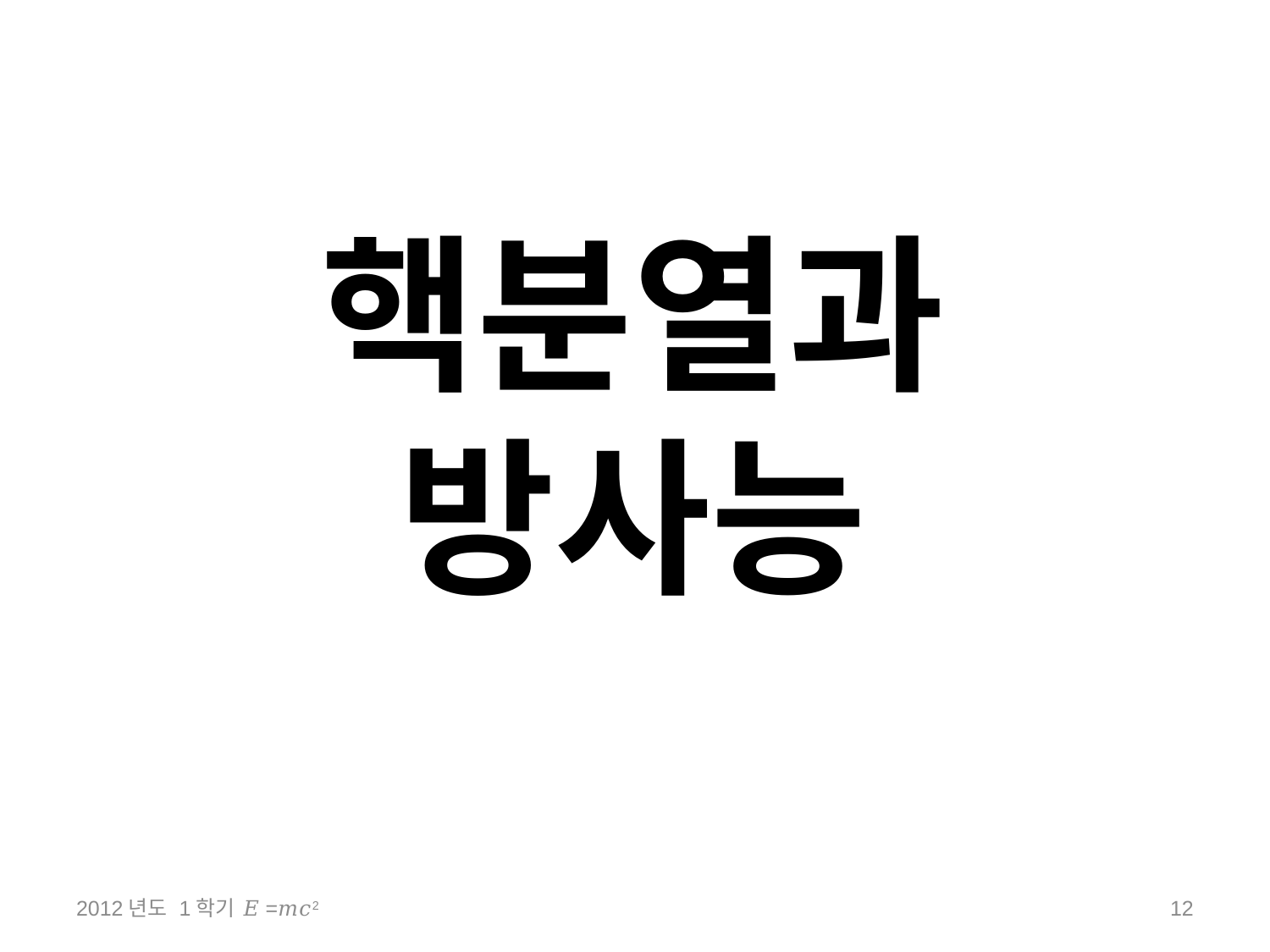

# 핵분열과 방사능
2012년도 1학기 𝐸=𝑚𝑐2
12